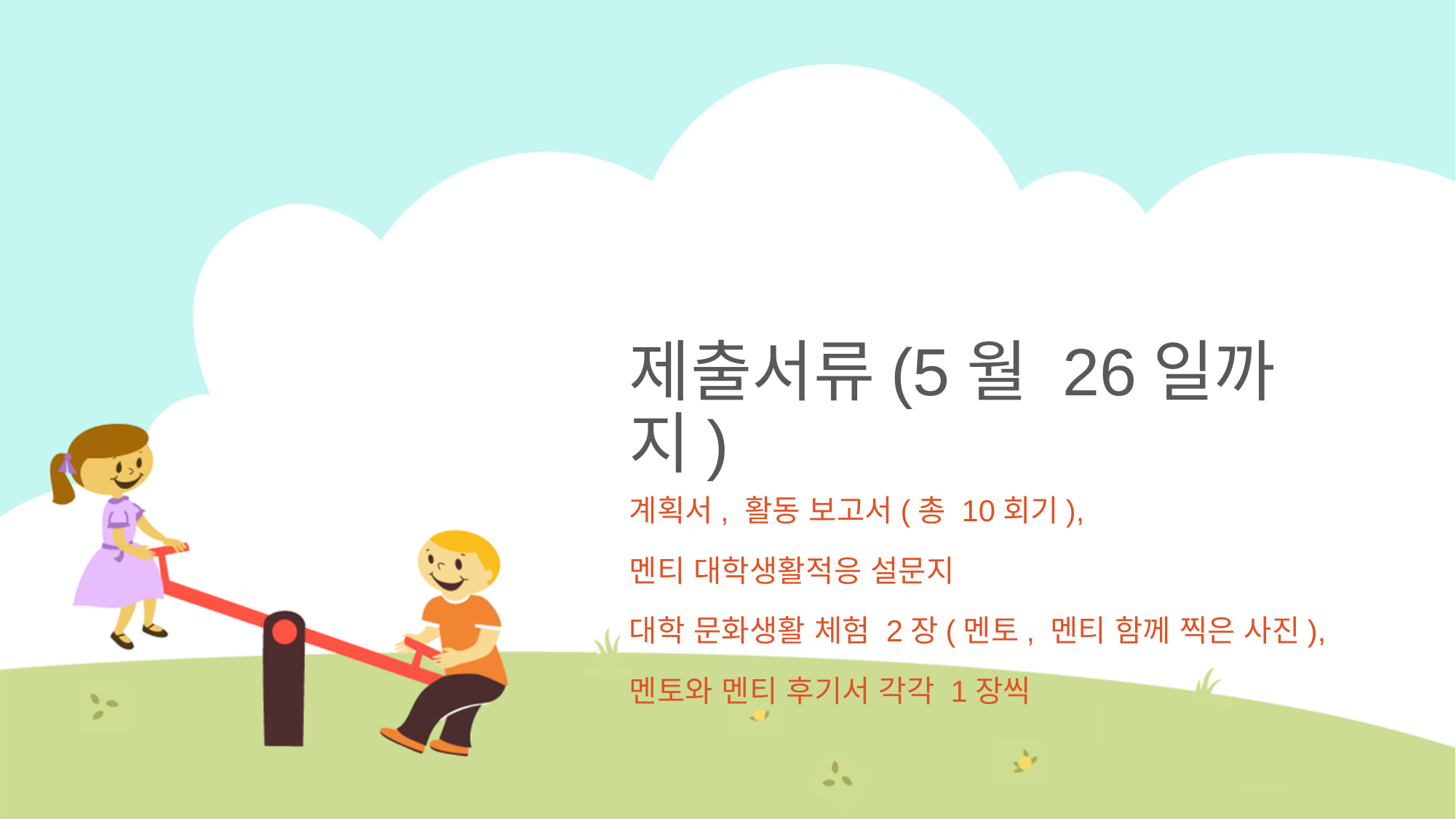

# 제출서류(5월 26일까지)
계획서, 활동 보고서(총 10회기),
멘티 대학생활적응 설문지
대학 문화생활 체험 2장(멘토, 멘티 함께 찍은 사진),
멘토와 멘티 후기서 각각 1장씩